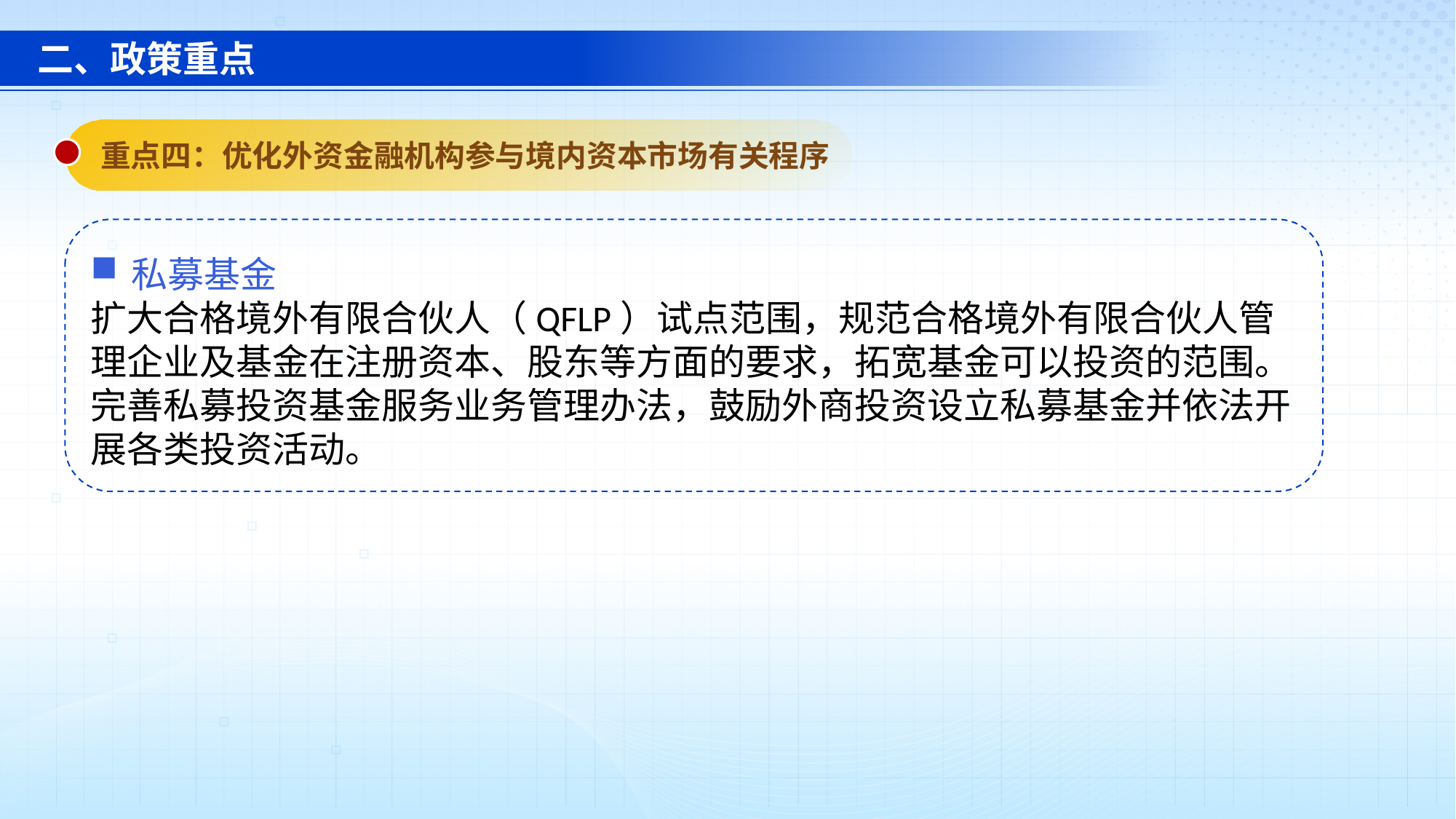

二、政策重点

 重点四：优化外资金融机构参与境内资本市场有关程序

私募基金
扩大合格境外有限合伙人（QFLP）试点范围，规范合格境外有限合伙人管理企业及基金在注册资本、股东等方面的要求，拓宽基金可以投资的范围。
完善私募投资基金服务业务管理办法，鼓励外商投资设立私募基金并依法开展各类投资活动。